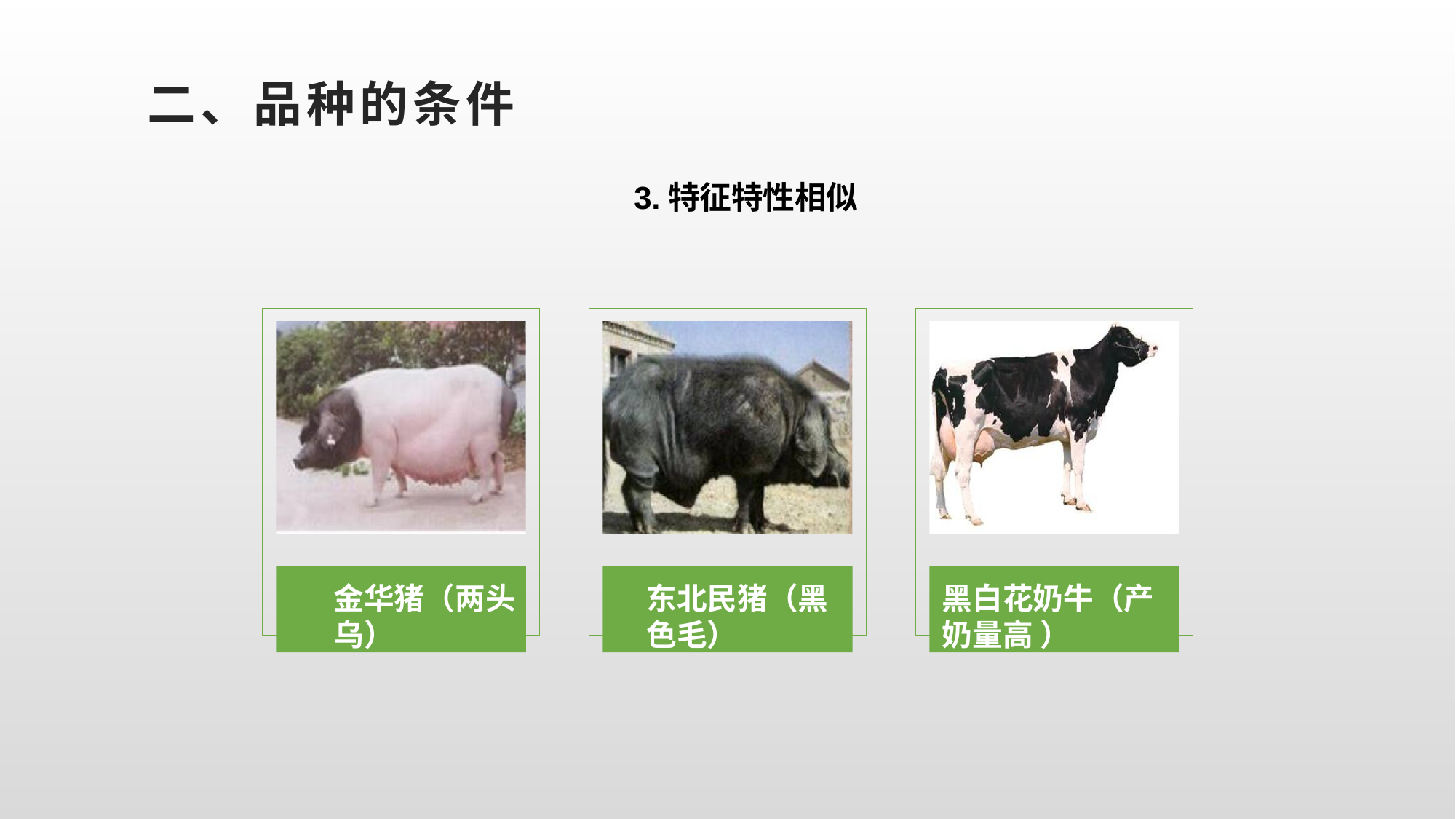

二、品种的条件
 3.特征特性相似

金华猪（两头乌）
东北民猪（黑色毛）
黑白花奶牛（产奶量高 ）